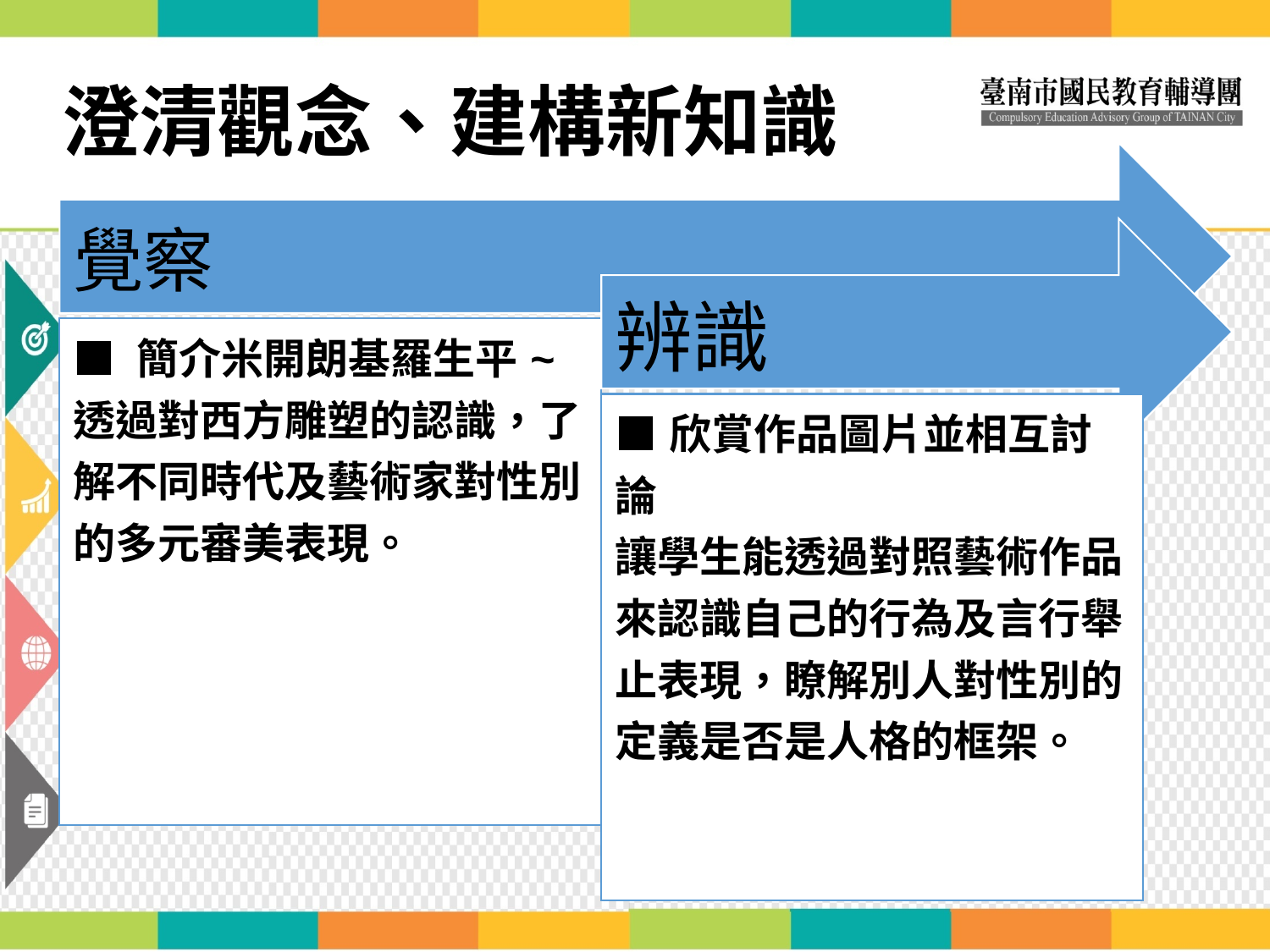

# 澄清觀念、建構新知識
覺察
■ 簡介米開朗基羅生平~
辨識
讓學生能透過對照藝術作品來認識自己的行為及言行舉止表現，瞭解別人對性別的定義是否是人格的框架。